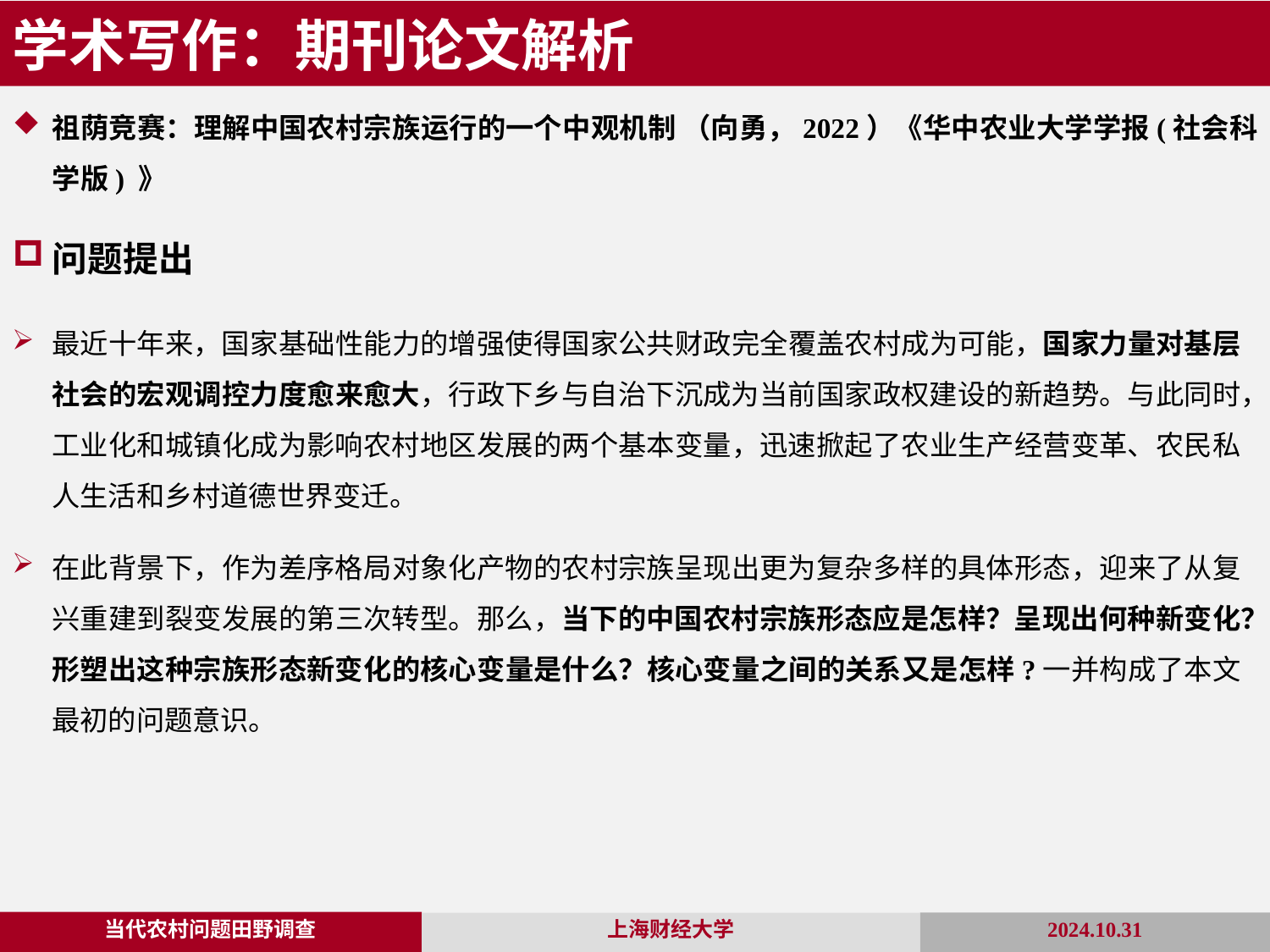

学术写作：期刊论文解析
祖荫竞赛：理解中国农村宗族运行的一个中观机制 （向勇，2022）《华中农业大学学报(社会科学版) 》
问题提出
最近十年来，国家基础性能力的增强使得国家公共财政完全覆盖农村成为可能，国家力量对基层社会的宏观调控力度愈来愈大，行政下乡与自治下沉成为当前国家政权建设的新趋势。与此同时，工业化和城镇化成为影响农村地区发展的两个基本变量，迅速掀起了农业生产经营变革、农民私人生活和乡村道德世界变迁。
在此背景下，作为差序格局对象化产物的农村宗族呈现出更为复杂多样的具体形态，迎来了从复兴重建到裂变发展的第三次转型。那么，当下的中国农村宗族形态应是怎样？呈现出何种新变化？形塑出这种宗族形态新变化的核心变量是什么？核心变量之间的关系又是怎样?一并构成了本文最初的问题意识。
当代农村问题田野调查
2024.10.31
上海财经大学